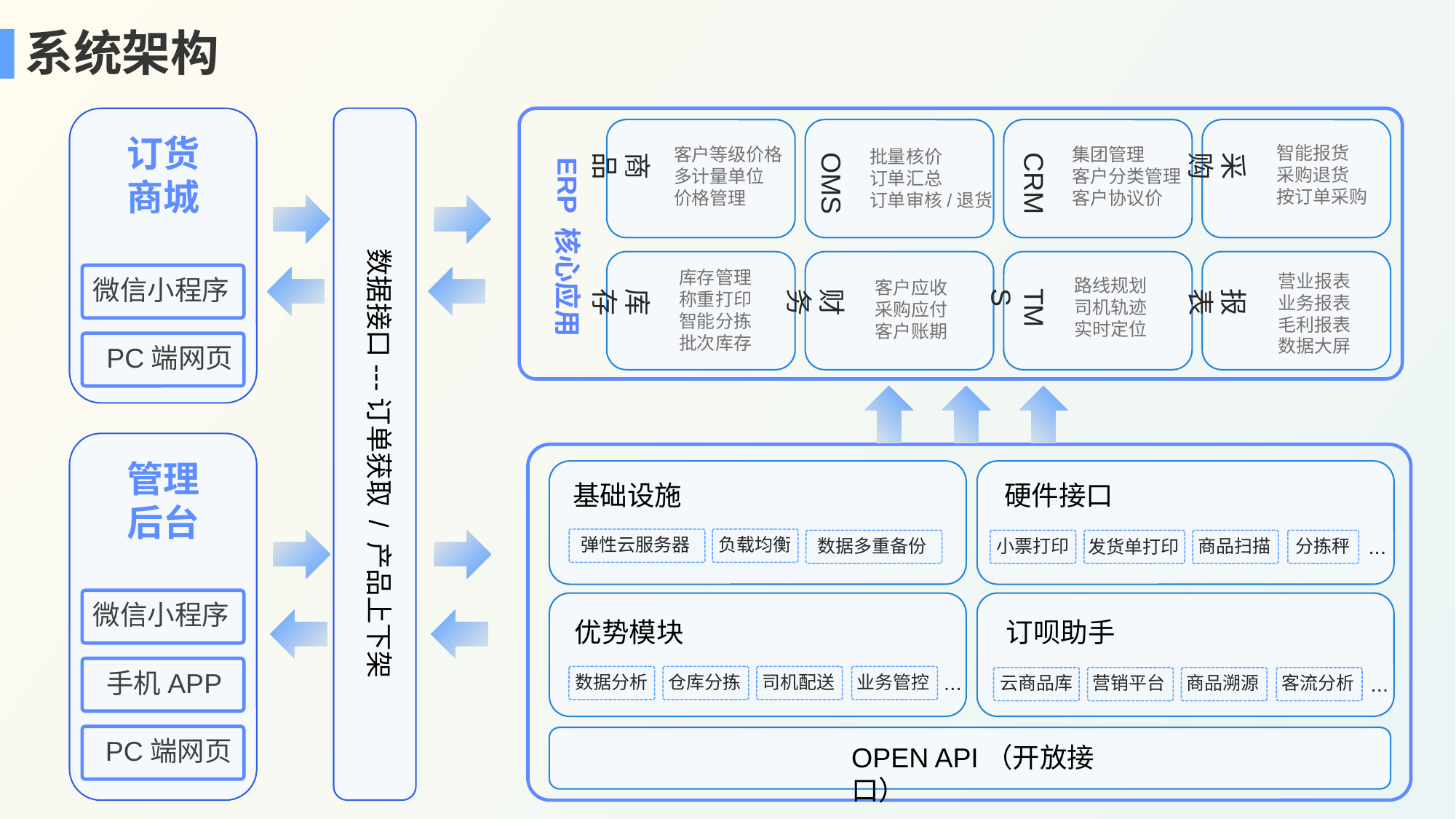

系统架构

订货
商城
智能报货
采购退货
按订单采购
客户等级价格
多计量单位
价格管理
集团管理
客户分类管理
客户协议价
批量核价
订单汇总
订单审核/退货
商品
OMS
CRM
采购
订货商城
ERP 核心应用

数据接口---订单获取 / 产品上下架

库存管理
称重打印
智能分拣
批次库存
营业报表
业务报表
毛利报表
数据大屏

微信小程序

路线规划
司机轨迹
实时定位
客户应收
采购应付
客户账期
库存
财务
TMS
报表

PC端网页

管理
后台

基础设施
硬件接口
弹性云服务器
负载均衡
...

数据多重备份
小票打印
商品扫描
分拣秤

发货单打印

微信小程序

优势模块
订呗助手

手机APP
...
数据分析
仓库分拣
司机配送
业务管控
...

云商品库
营销平台
商品溯源
客流分析

PC端网页
OPEN API（开放接口）